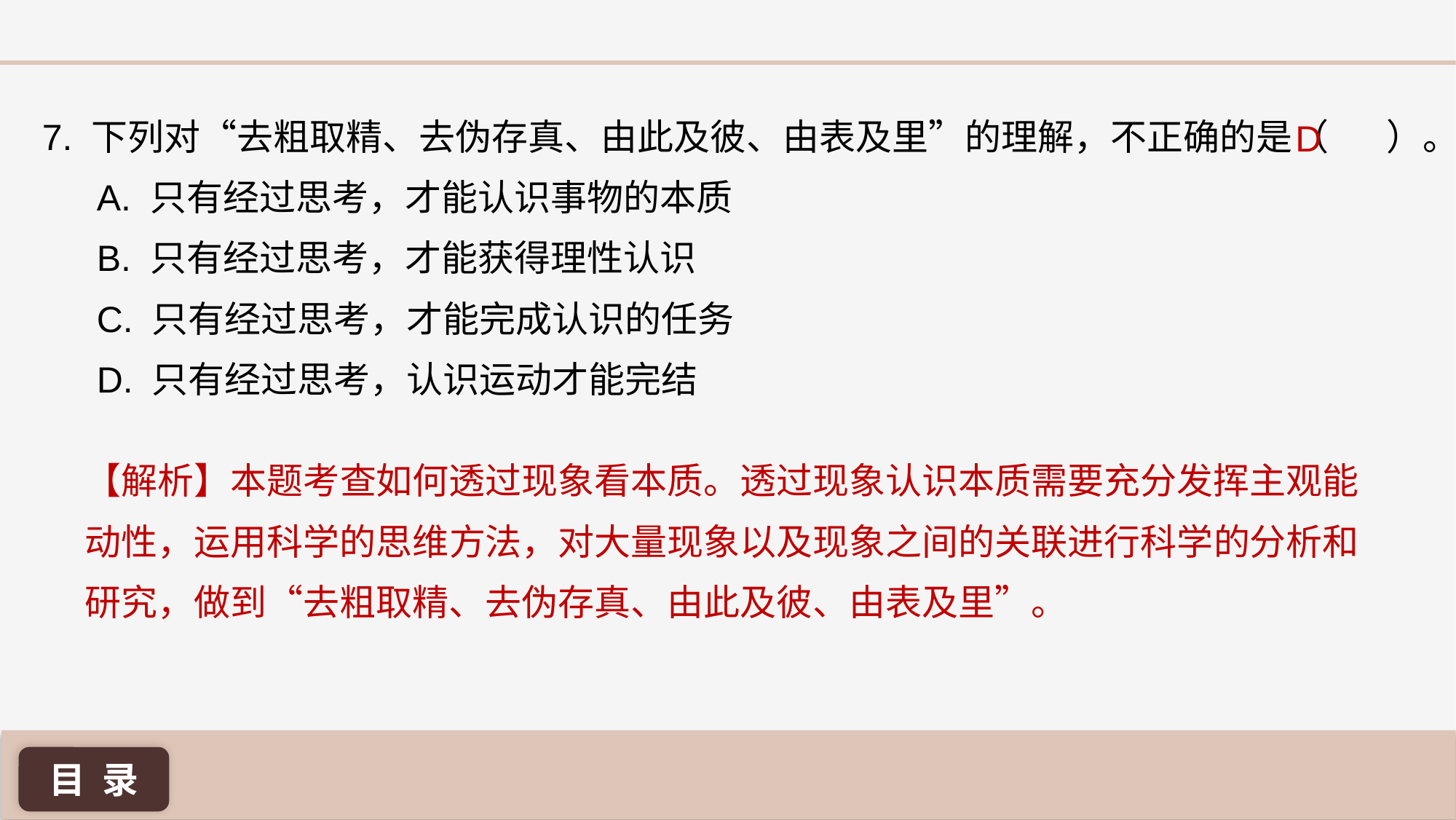

7. 下列对“去粗取精、去伪存真、由此及彼、由表及里”的理解，不正确的是（       ）。
A. 只有经过思考，才能认识事物的本质
B. 只有经过思考，才能获得理性认识
C. 只有经过思考，才能完成认识的任务
D. 只有经过思考，认识运动才能完结
D
【解析】本题考查如何透过现象看本质。透过现象认识本质需要充分发挥主观能动性，运用科学的思维方法，对大量现象以及现象之间的关联进行科学的分析和研究，做到“去粗取精、去伪存真、由此及彼、由表及里”。